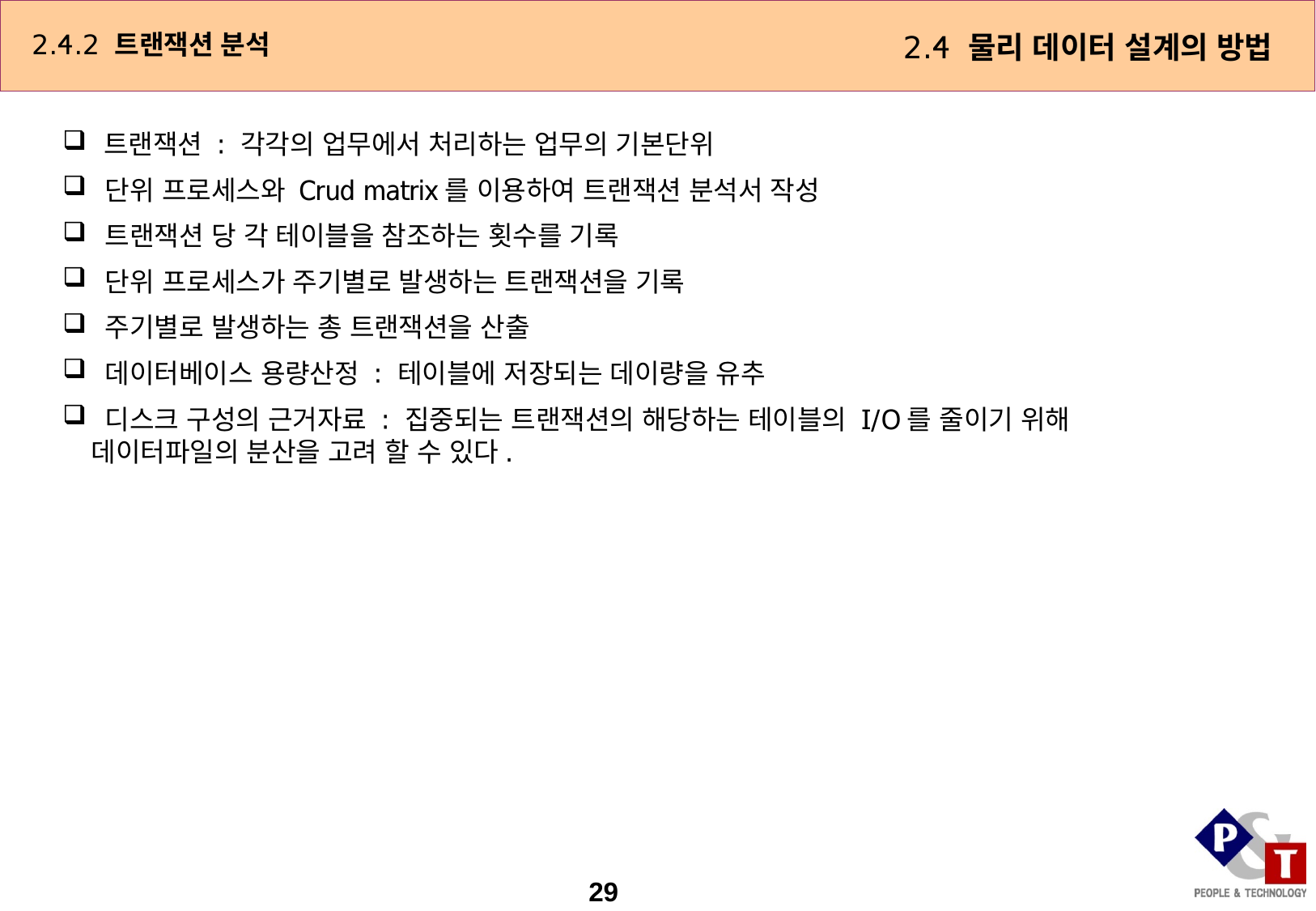

2.4.2 트랜잭션 분석
2.4 물리 데이터 설계의 방법
 트랜잭션 : 각각의 업무에서 처리하는 업무의 기본단위
 단위 프로세스와 Crud matrix를 이용하여 트랜잭션 분석서 작성
 트랜잭션 당 각 테이블을 참조하는 횟수를 기록
 단위 프로세스가 주기별로 발생하는 트랜잭션을 기록
 주기별로 발생하는 총 트랜잭션을 산출
 데이터베이스 용량산정 : 테이블에 저장되는 데이량을 유추
 디스크 구성의 근거자료 : 집중되는 트랜잭션의 해당하는 테이블의 I/O를 줄이기 위해 데이터파일의 분산을 고려 할 수 있다.